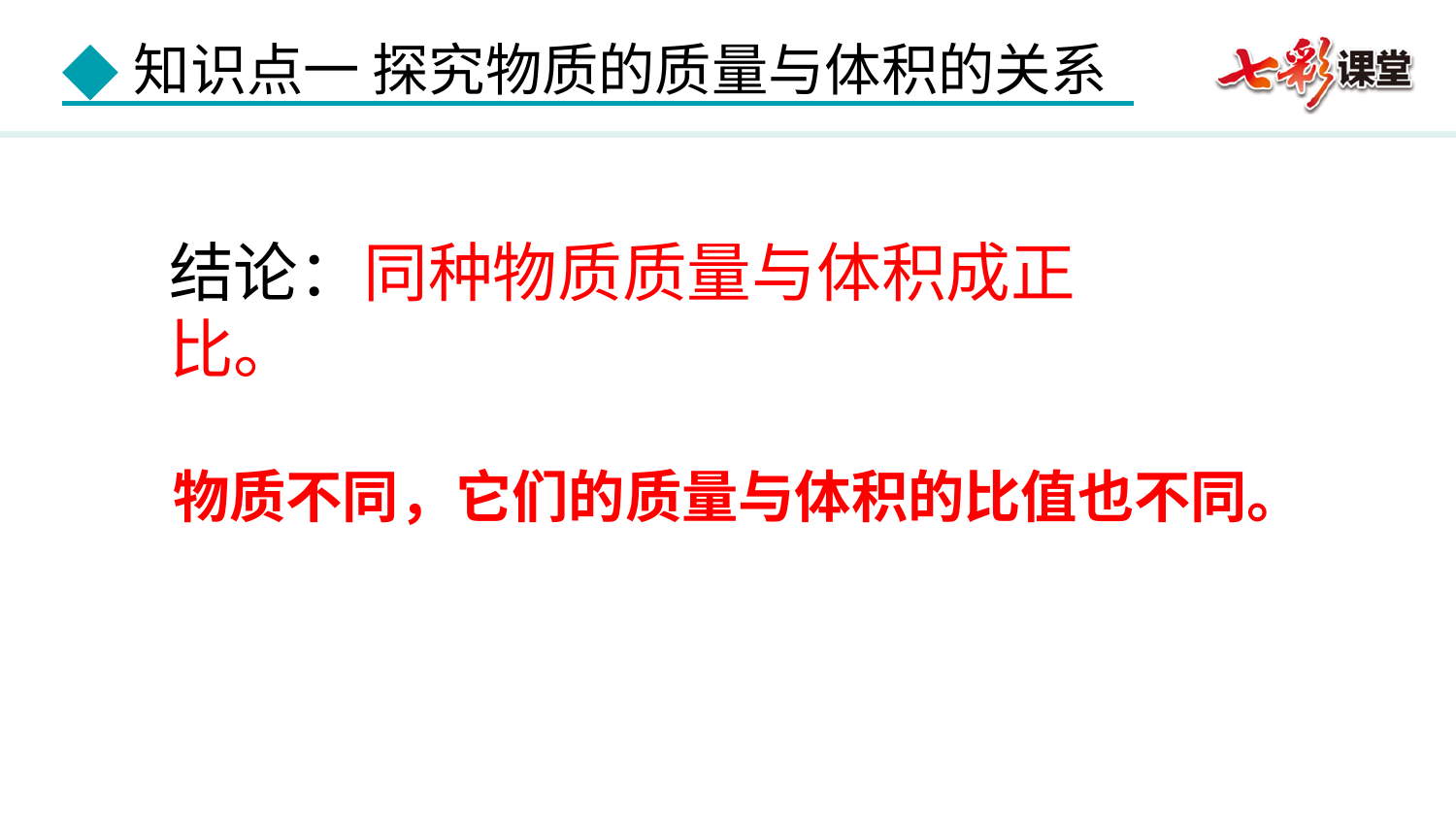

结论：同种物质质量与体积成正比。
物质不同，它们的质量与体积的比值也不同。